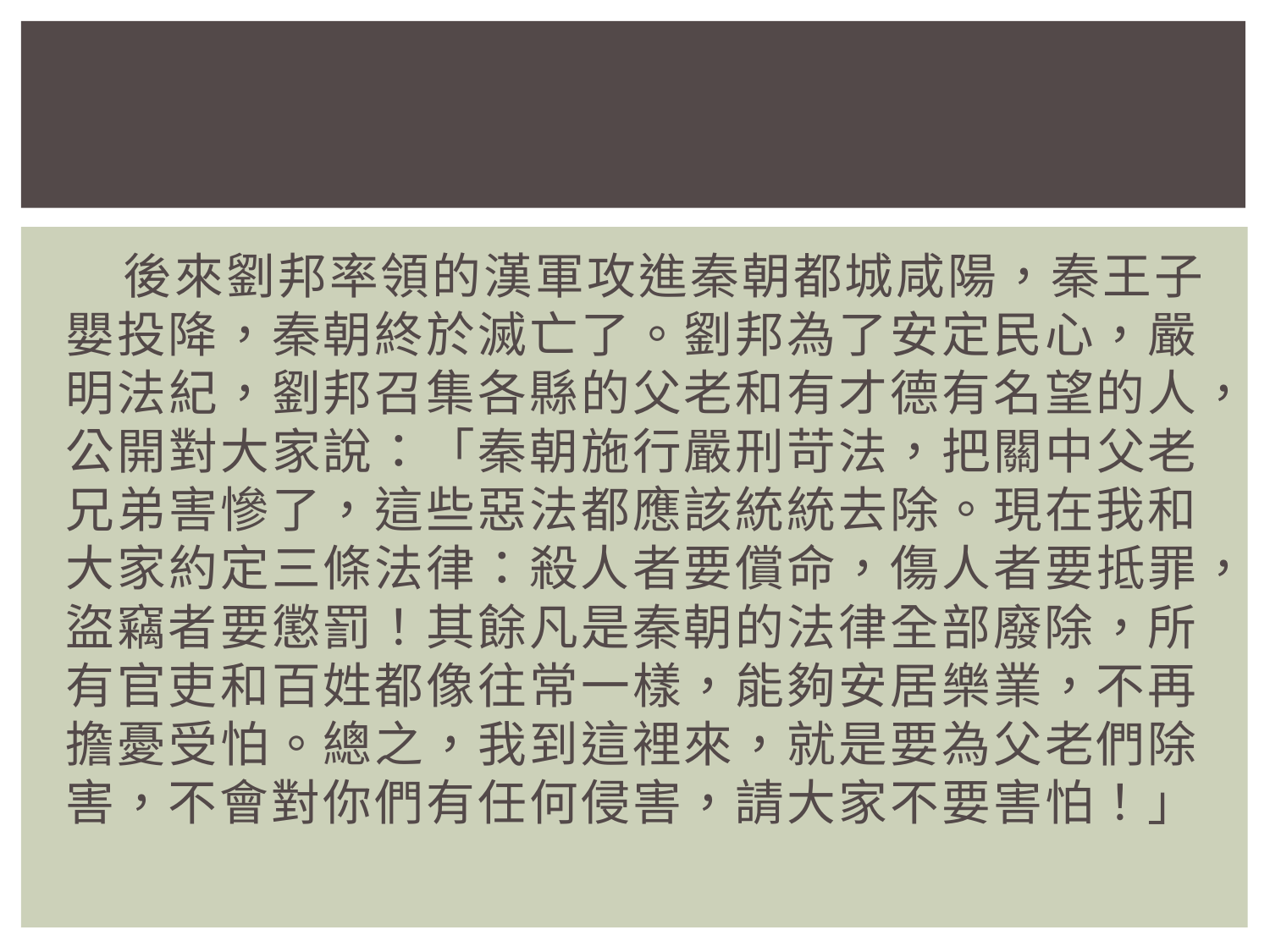

後來劉邦率領的漢軍攻進秦朝都城咸陽，秦王子嬰投降，秦朝終於滅亡了。劉邦為了安定民心，嚴明法紀，劉邦召集各縣的父老和有才德有名望的人，公開對大家說：「秦朝施行嚴刑苛法，把關中父老兄弟害慘了，這些惡法都應該統統去除。現在我和大家約定三條法律：殺人者要償命，傷人者要抵罪，盜竊者要懲罰！其餘凡是秦朝的法律全部廢除，所有官吏和百姓都像往常一樣，能夠安居樂業，不再擔憂受怕。總之，我到這裡來，就是要為父老們除害，不會對你們有任何侵害，請大家不要害怕！」